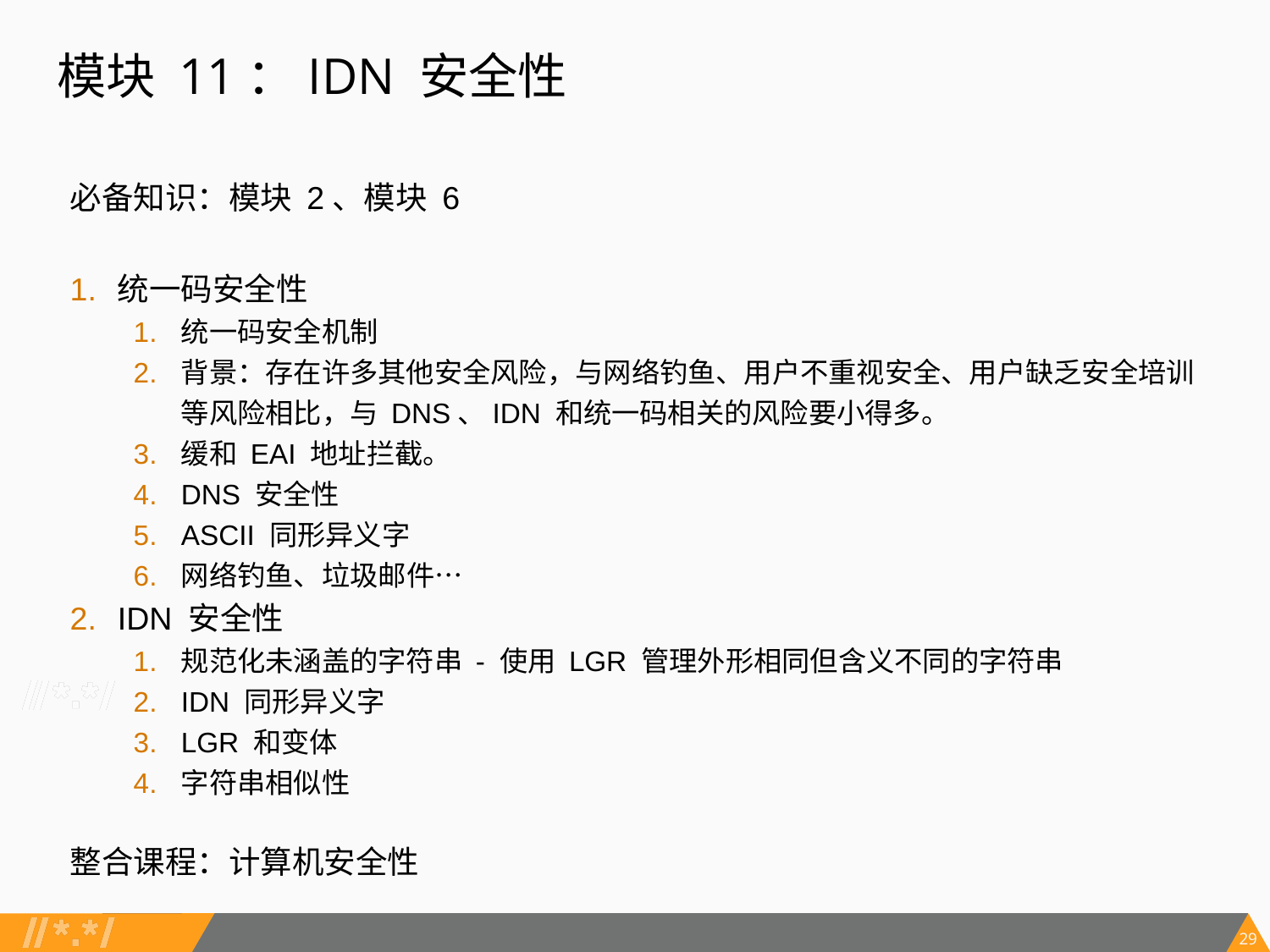

# 模块 11：IDN 安全性
必备知识：模块 2、模块 6

统一码安全性
统一码安全机制
背景：存在许多其他安全风险，与网络钓鱼、用户不重视安全、用户缺乏安全培训等风险相比，与 DNS、IDN 和统一码相关的风险要小得多。
缓和 EAI 地址拦截。
DNS 安全性
ASCII 同形异义字
网络钓鱼、垃圾邮件…
IDN 安全性
规范化未涵盖的字符串 - 使用 LGR 管理外形相同但含义不同的字符串
IDN 同形异义字
LGR 和变体
字符串相似性

整合课程：计算机安全性